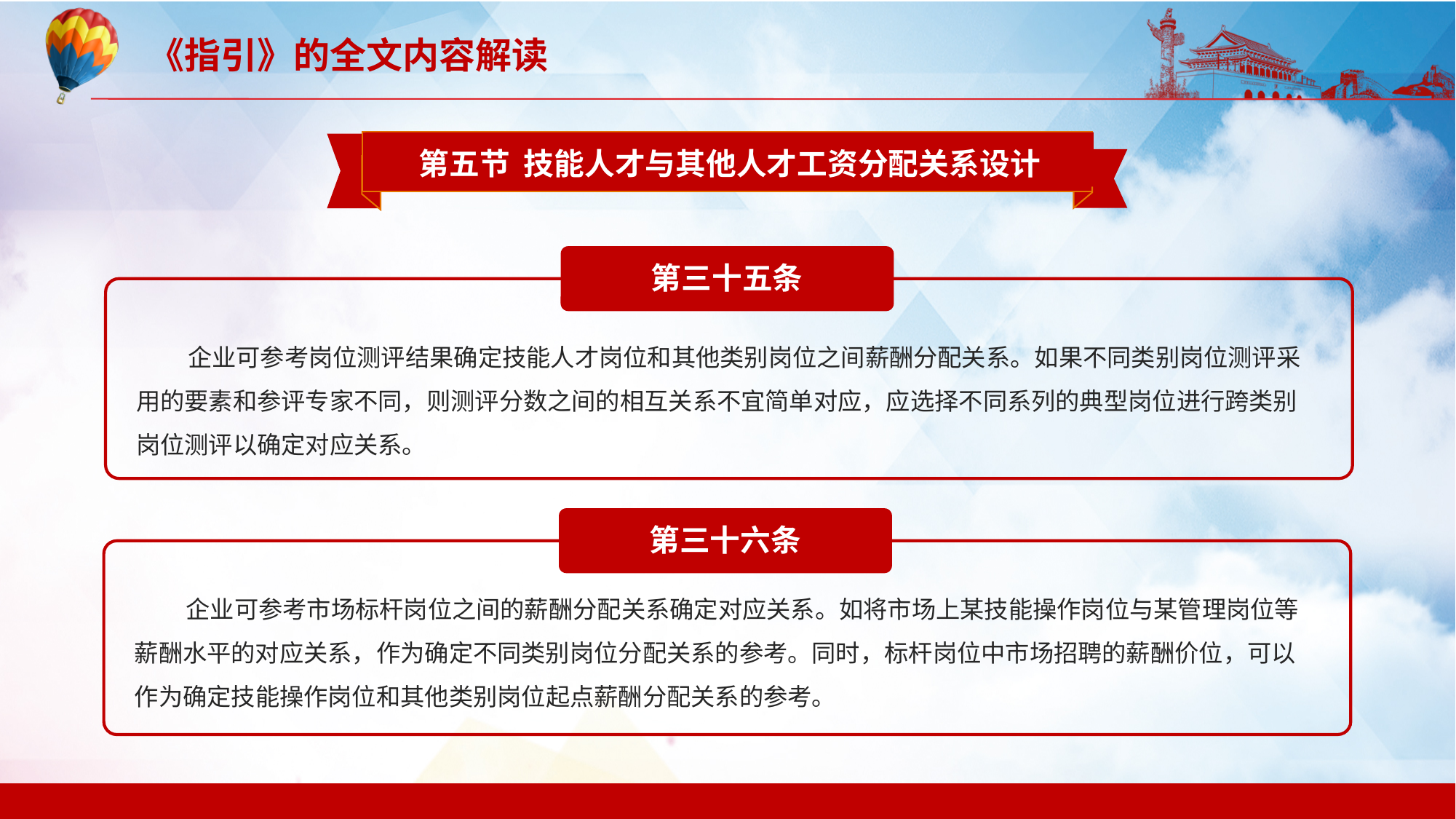

第五节  技能人才与其他人才工资分配关系设计

第三十五条

企业可参考岗位测评结果确定技能人才岗位和其他类别岗位之间薪酬分配关系。如果不同类别岗位测评采用的要素和参评专家不同，则测评分数之间的相互关系不宜简单对应，应选择不同系列的典型岗位进行跨类别岗位测评以确定对应关系。

第三十六条

企业可参考市场标杆岗位之间的薪酬分配关系确定对应关系。如将市场上某技能操作岗位与某管理岗位等薪酬水平的对应关系，作为确定不同类别岗位分配关系的参考。同时，标杆岗位中市场招聘的薪酬价位，可以作为确定技能操作岗位和其他类别岗位起点薪酬分配关系的参考。